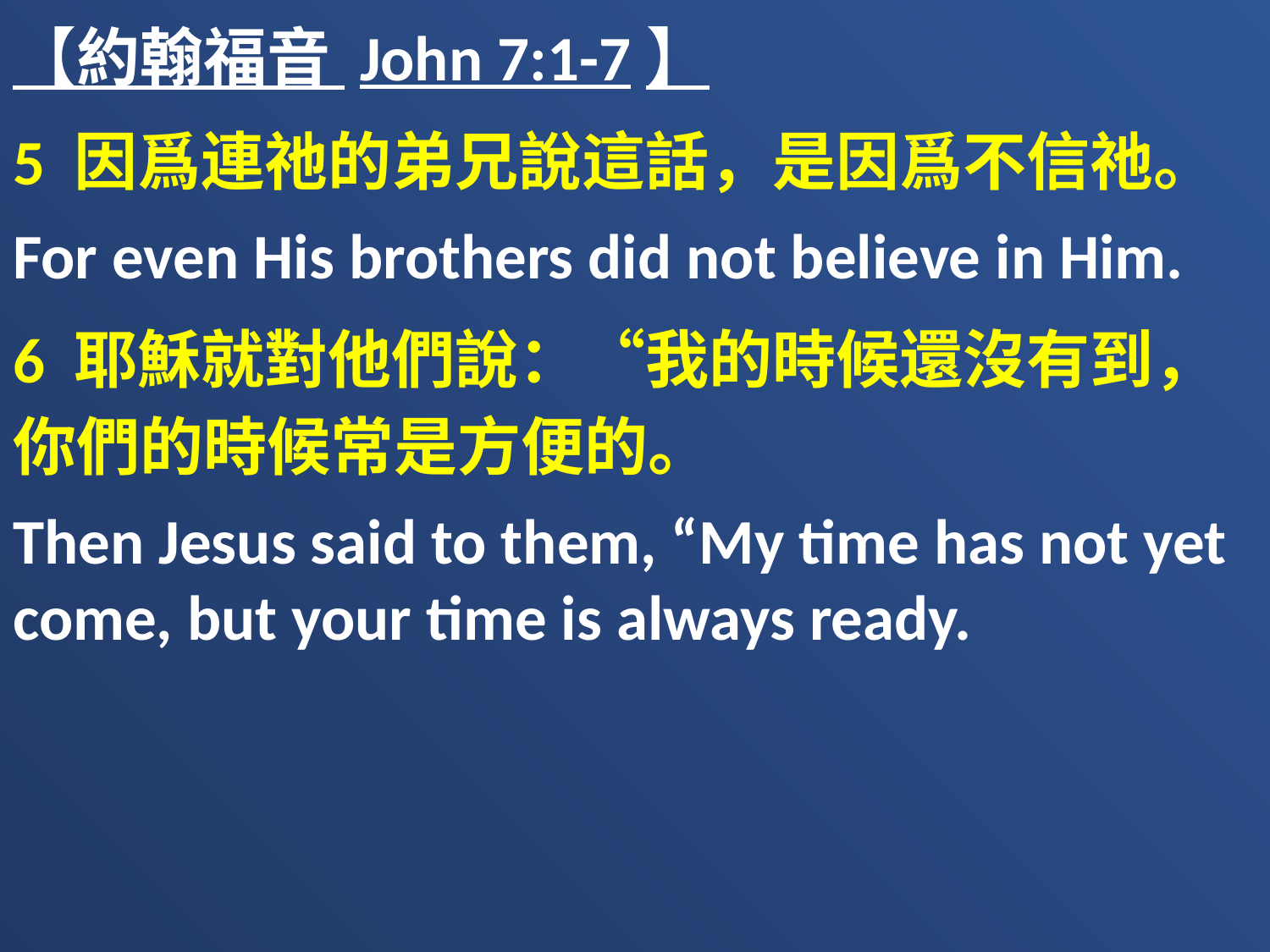

【約翰福音 John 7:1-7】
5 因爲連祂的弟兄說這話，是因爲不信祂。
For even His brothers did not believe in Him.
6 耶穌就對他們說：“我的時候還沒有到，你們的時候常是方便的。
Then Jesus said to them, “My time has not yet come, but your time is always ready.